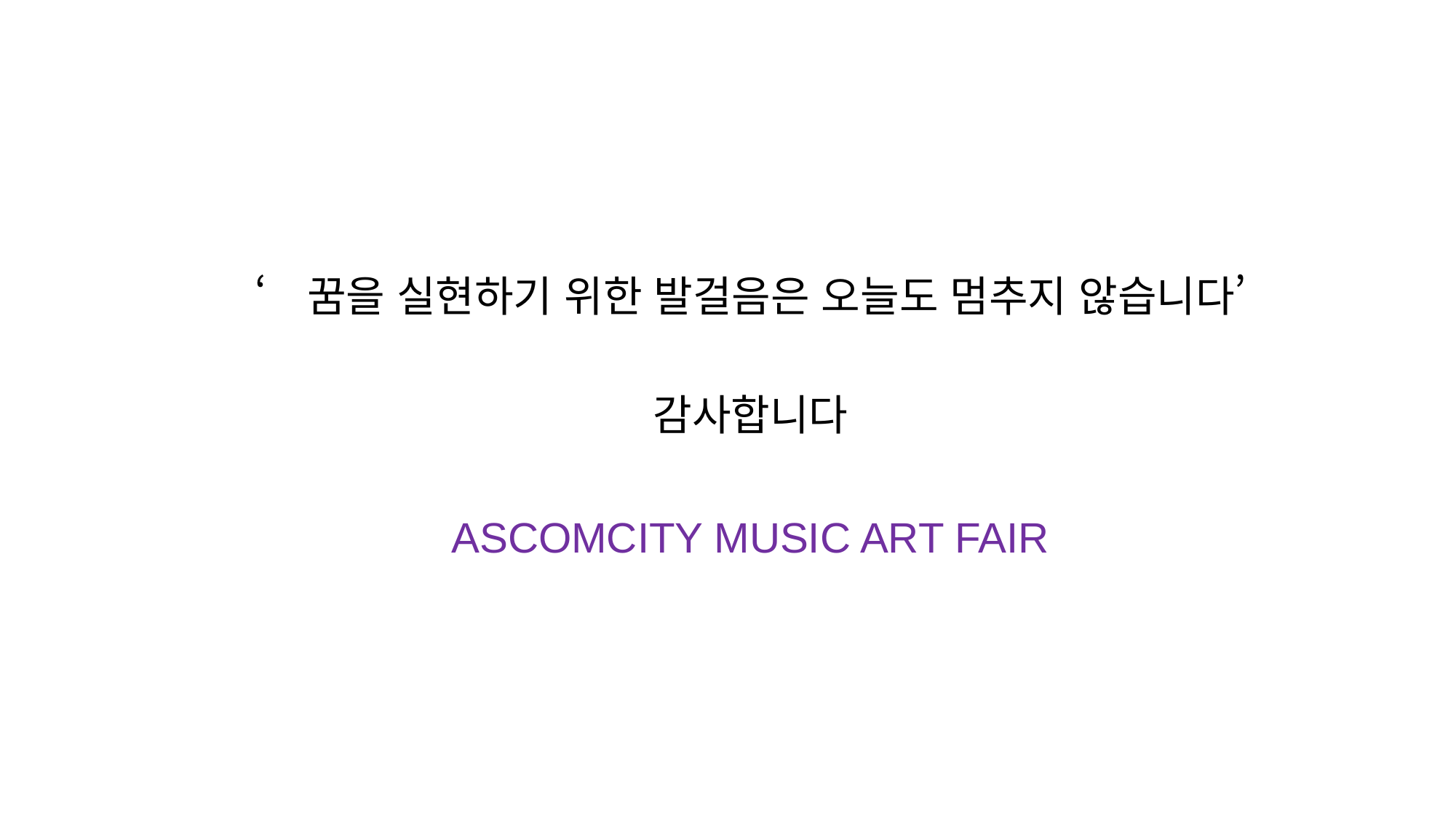

‘꿈을 실현하기 위한 발걸음은 오늘도 멈추지 않습니다’

감사합니다

ASCOMCITY MUSIC ART FAIR